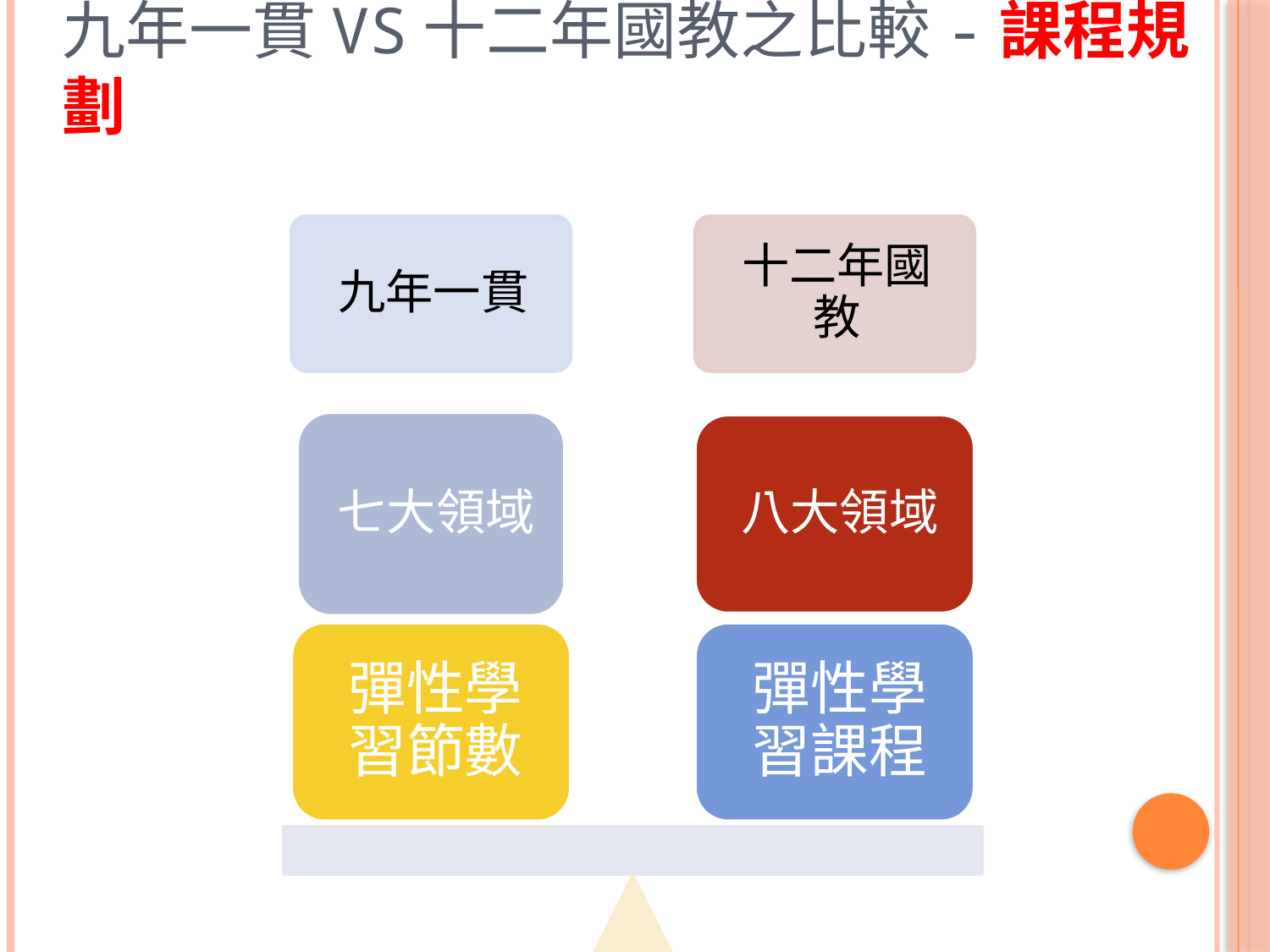

# 九年一貫vs十二年國教之比較-課程規劃
九年一貫
十二年國教
彈性學習課程
八大領域
彈性學習節數
七大領域